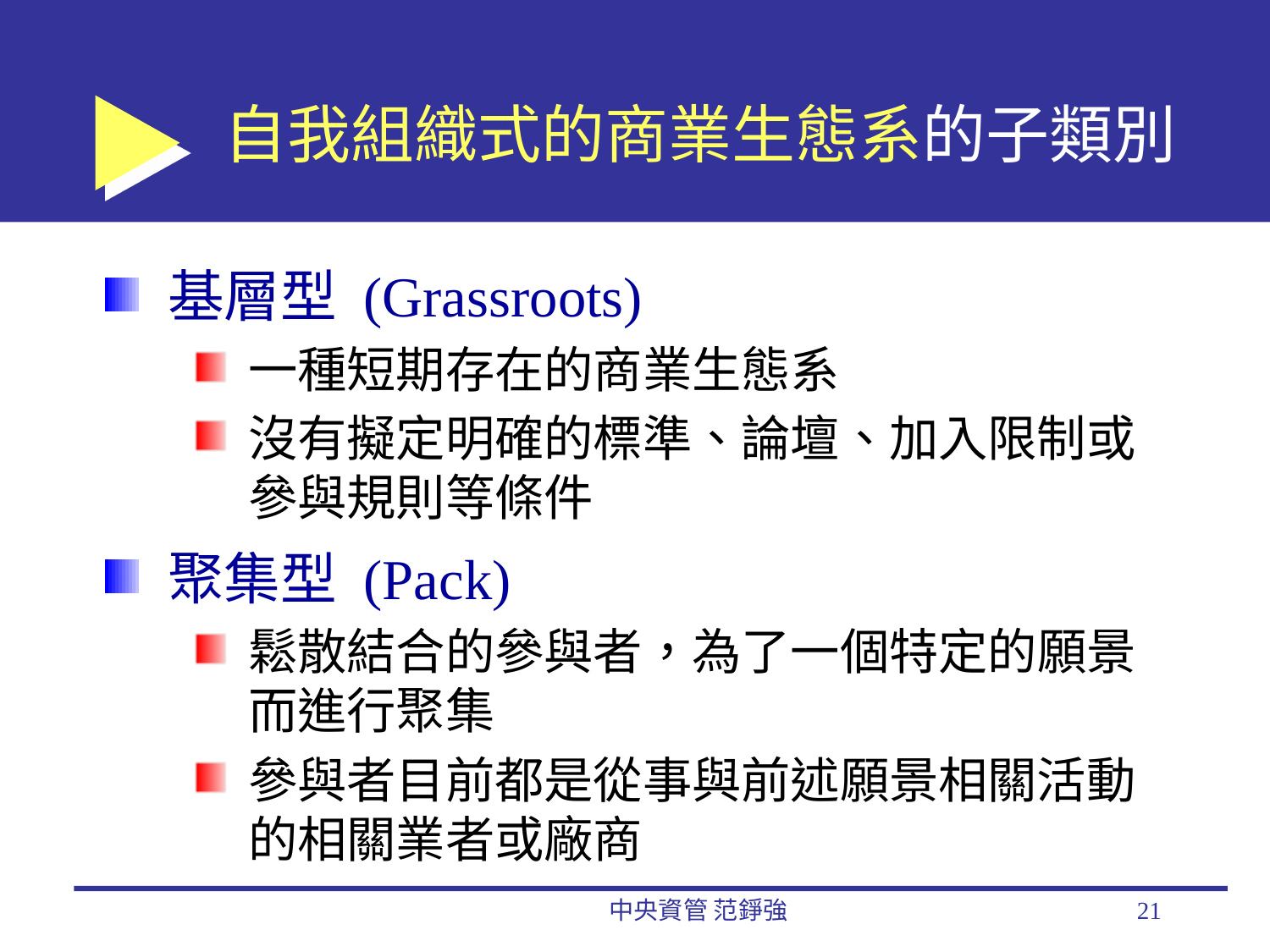

# 自我組織式的商業生態系的子類別
基層型 (Grassroots)
一種短期存在的商業生態系
沒有擬定明確的標準、論壇、加入限制或參與規則等條件
聚集型 (Pack)
鬆散結合的參與者，為了一個特定的願景而進行聚集
參與者目前都是從事與前述願景相關活動的相關業者或廠商
中央資管 范錚強
21